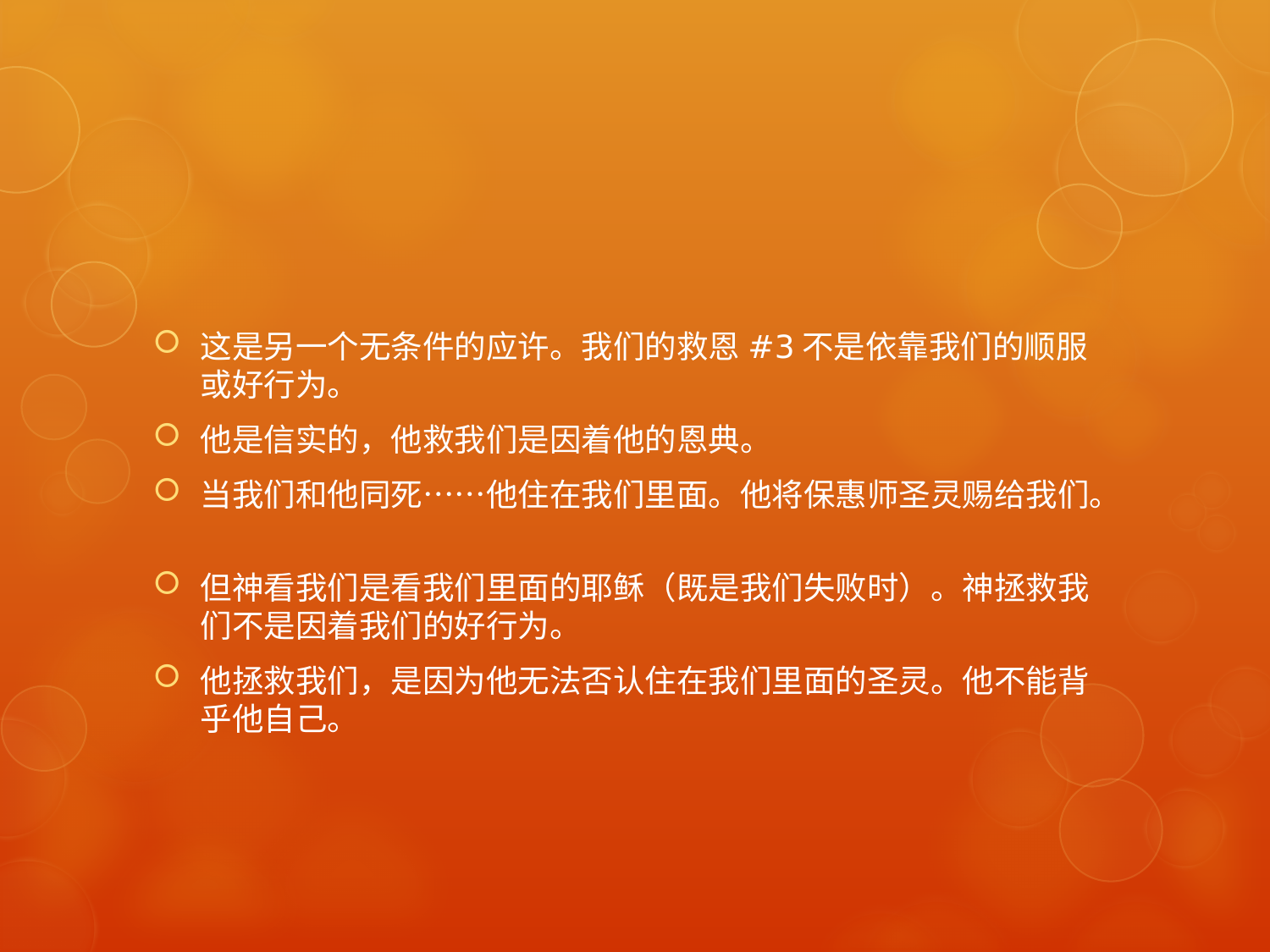

这是另一个无条件的应许。我们的救恩#3不是依靠我们的顺服或好行为。
他是信实的，他救我们是因着他的恩典。
当我们和他同死……他住在我们里面。他将保惠师圣灵赐给我们。
但神看我们是看我们里面的耶稣（既是我们失败时）。神拯救我们不是因着我们的好行为。
他拯救我们，是因为他无法否认住在我们里面的圣灵。他不能背乎他自己。